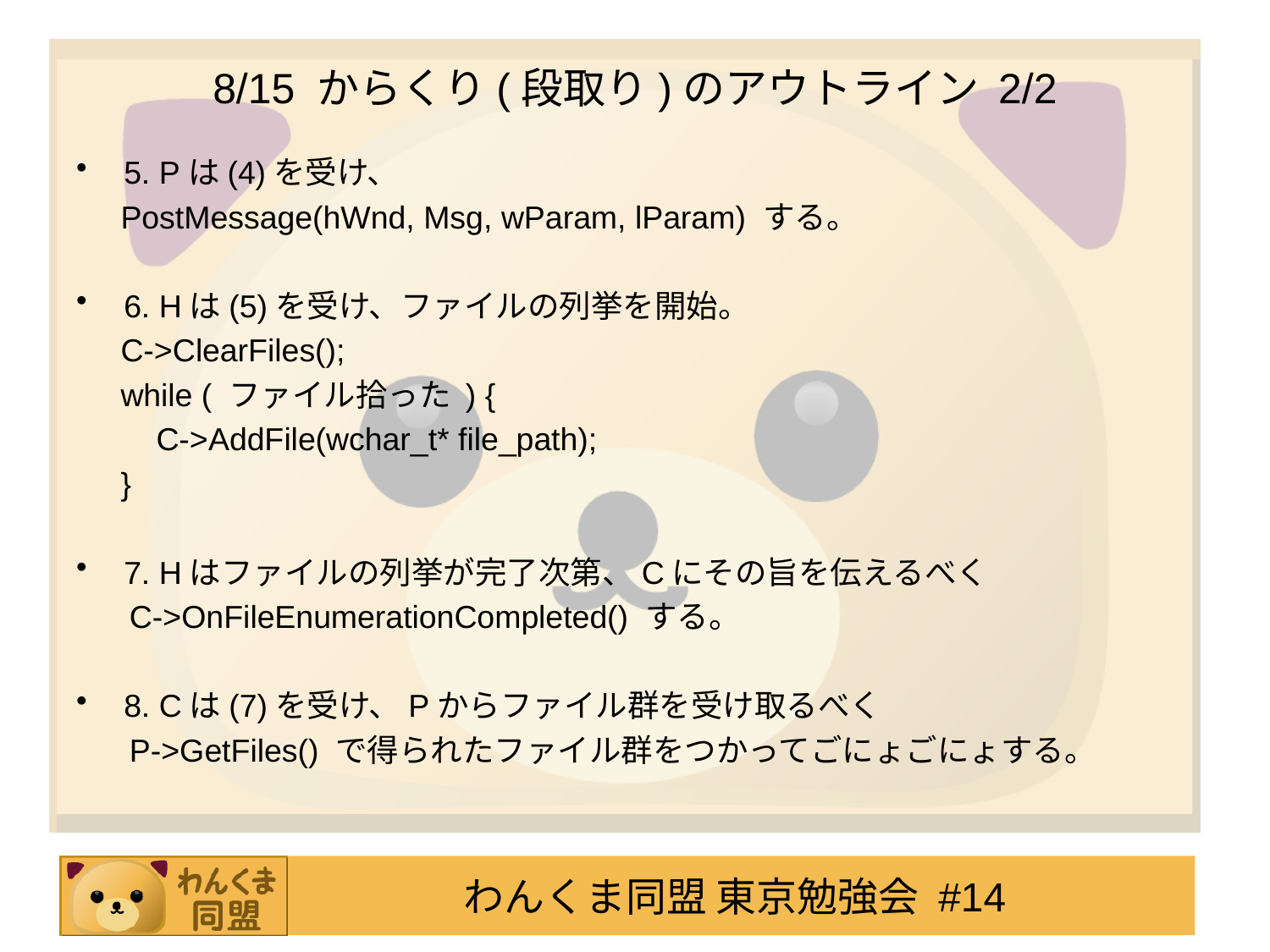

# 8/15 からくり(段取り)のアウトライン 2/2
5. Pは(4)を受け、
     PostMessage(hWnd, Msg, wParam, lParam) する。

6. Hは(5)を受け、ファイルの列挙を開始。
     C->ClearFiles();
     while ( ファイル拾った ) {
         C->AddFile(wchar_t* file_path);
     }

7. Hはファイルの列挙が完了次第、Cにその旨を伝えるべく
      C->OnFileEnumerationCompleted() する。

8. Cは(7)を受け、Pからファイル群を受け取るべく
      P->GetFiles() で得られたファイル群をつかってごにょごにょする。